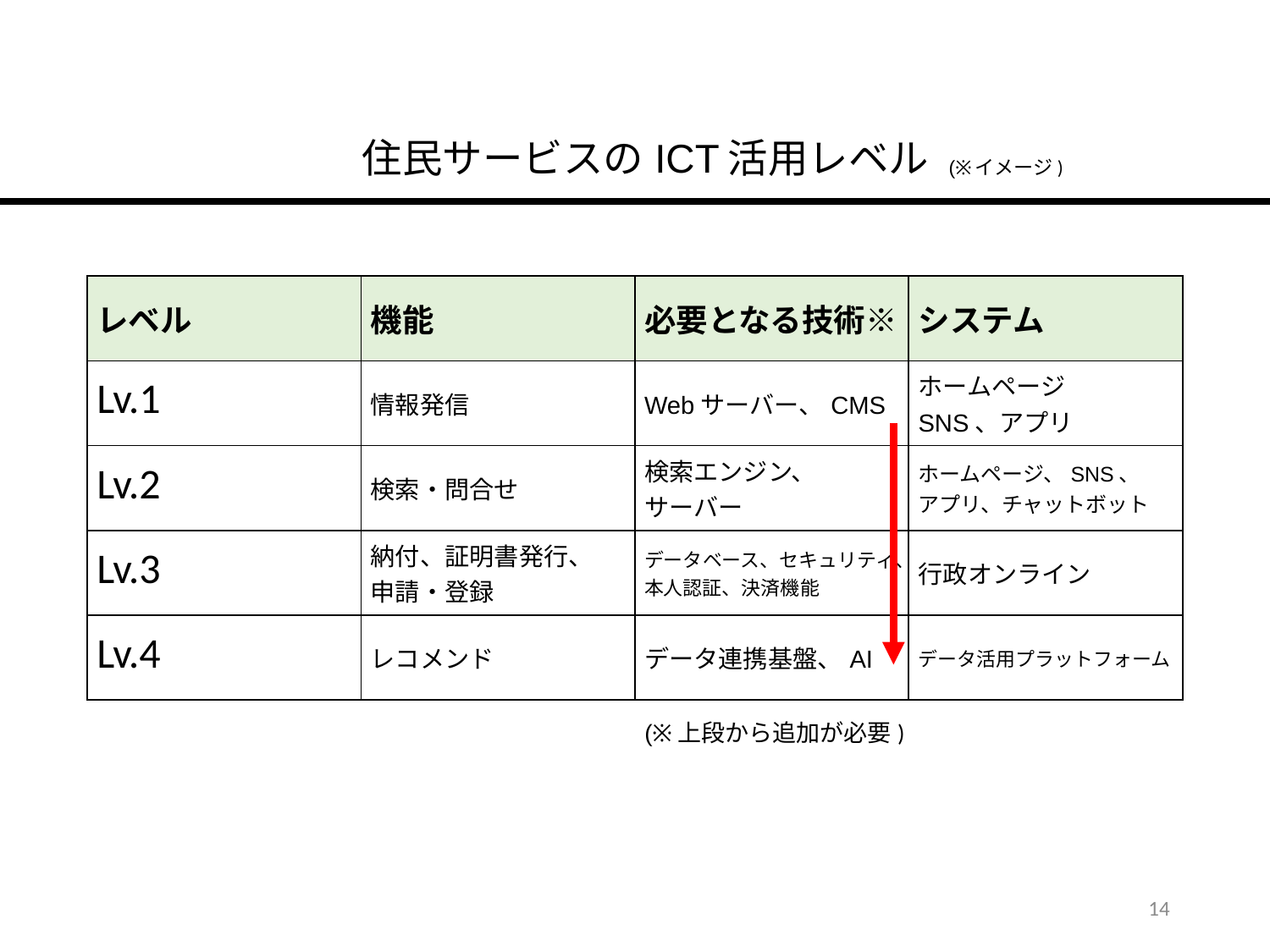

住民サービスのICT活用レベル
(※イメージ)
| レベル | 機能 | 必要となる技術※ | システム |
| --- | --- | --- | --- |
| Lv.1 | 情報発信 | Webサーバー、CMS | ホームページ SNS、アプリ |
| Lv.2 | 検索・問合せ | 検索エンジン、 サーバー | ホームページ、SNS、 アプリ、チャットボット |
| Lv.3 | 納付、証明書発行、 申請・登録 | データベース、セキュリティ、本人認証、決済機能 | 行政オンライン |
| Lv.4 | レコメンド | データ連携基盤、AI | データ活用プラットフォーム |
(※上段から追加が必要)
14